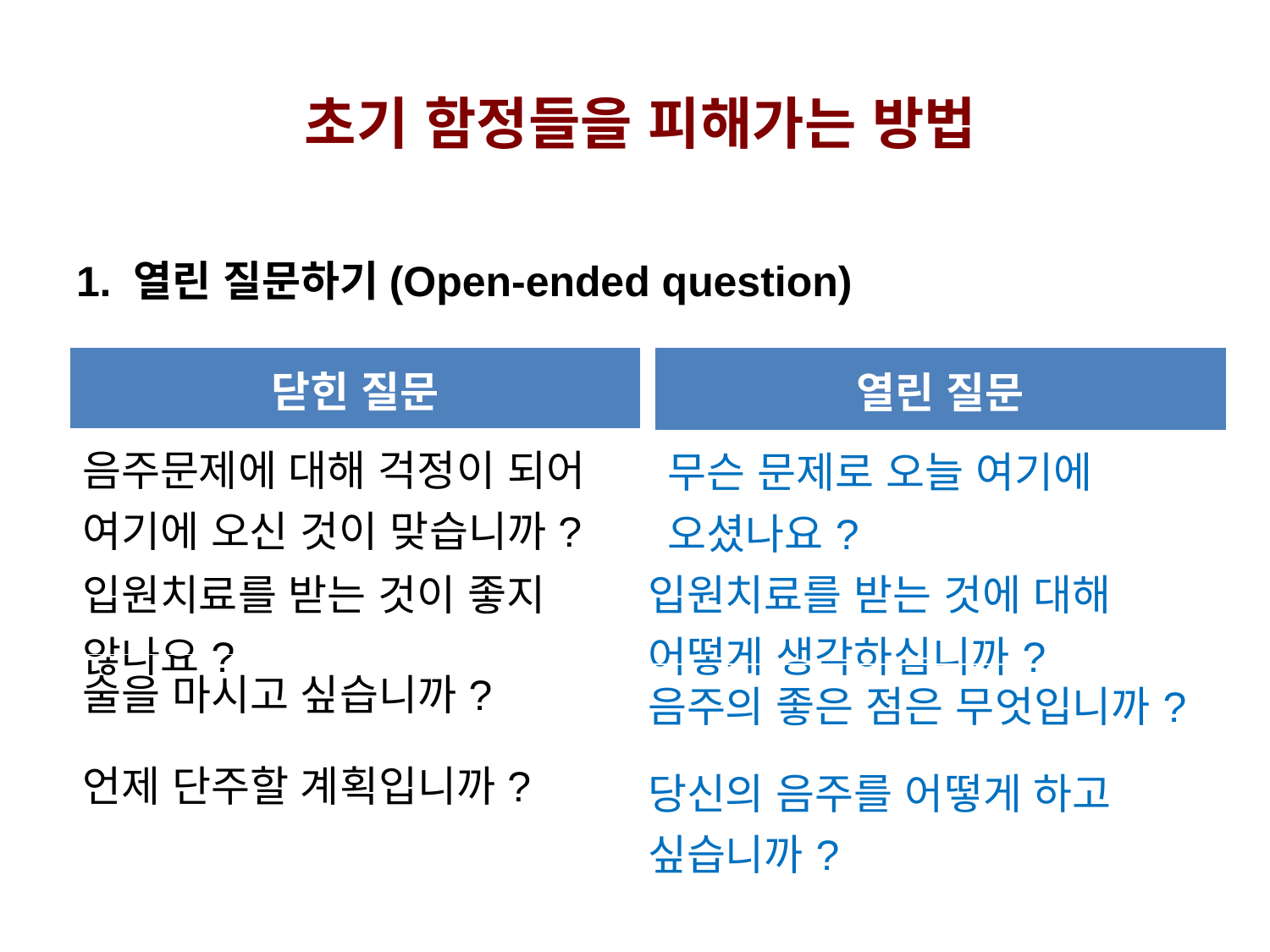

초기 함정들을 피해가는 방법
1. 열린 질문하기(Open-ended question)
| 닫힌 질문 |
| --- |
| 음주문제에 대해 걱정이 되어 여기에 오신 것이 맞습니까? |
| 열린 질문 |
| --- |
| 무슨 문제로 오늘 여기에 오셨나요? |
| 입원치료를 받는 것이 좋지 않나요? |
| --- |
| 입원치료를 받는 것에 대해 어떻게 생각하십니까? |
| --- |
| 술을 마시고 싶습니까? |
| --- |
| 음주의 좋은 점은 무엇입니까? |
| --- |
| 언제 단주할 계획입니까? |
| --- |
| 당신의 음주를 어떻게 하고 싶습니까? |
| --- |